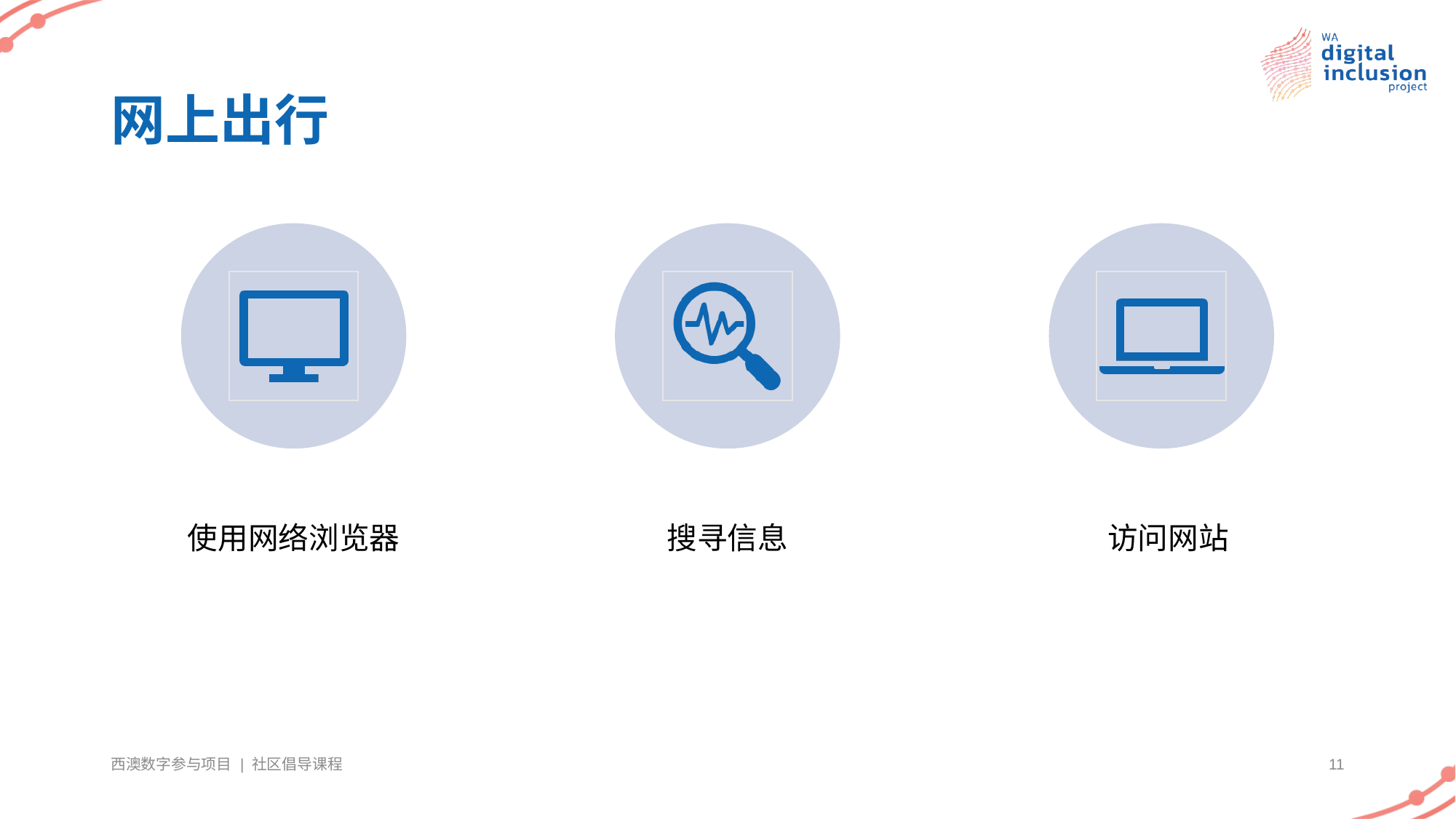

# 网上出行
使用网络浏览器
搜寻信息
 访问网站
西澳数字参与项目 | 社区倡导课程
11